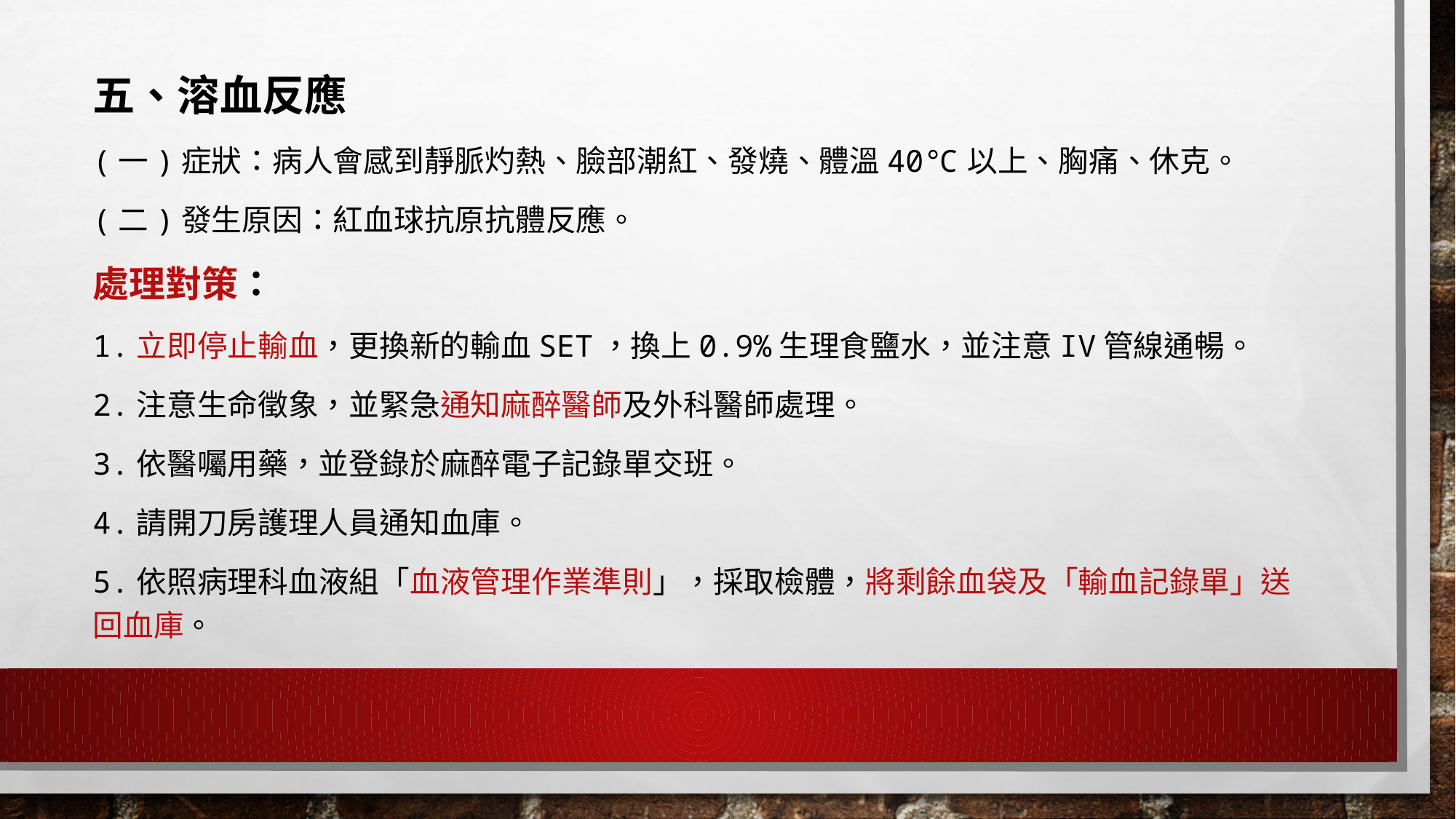

五、溶血反應
(一)症狀：病人會感到靜脈灼熱、臉部潮紅、發燒、體溫40℃以上、胸痛、休克。
(二)發生原因：紅血球抗原抗體反應。
處理對策：
1.立即停止輸血，更換新的輸血SET，換上0.9%生理食鹽水，並注意IV管線通暢。
2.注意生命徵象，並緊急通知麻醉醫師及外科醫師處理。
3.依醫囑用藥，並登錄於麻醉電子記錄單交班。
4.請開刀房護理人員通知血庫。
5.依照病理科血液組「血液管理作業準則」，採取檢體，將剩餘血袋及「輸血記錄單」送回血庫。